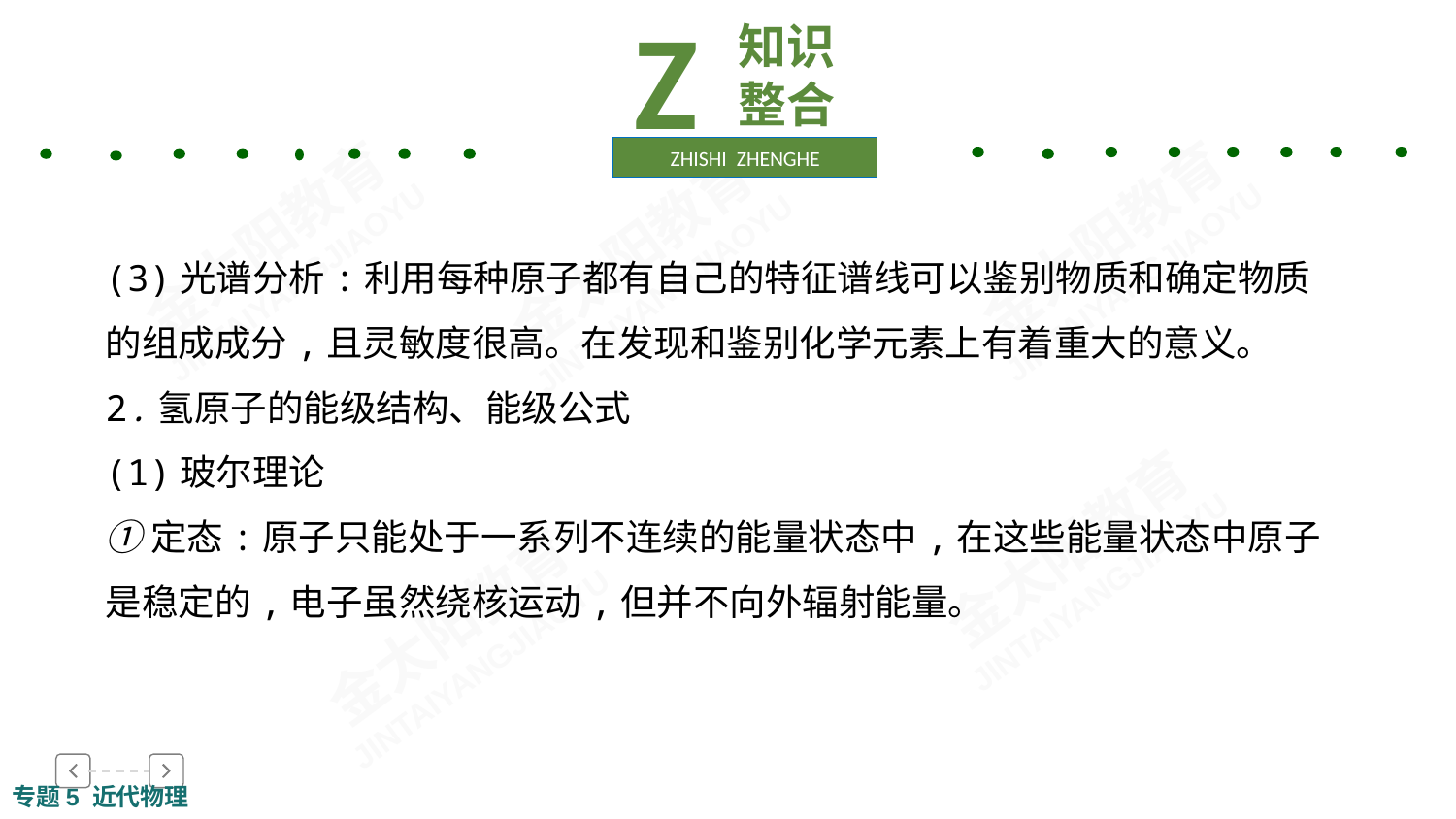

Z
知识整合
ZHISHI  ZHENGHE

(3)光谱分析:利用每种原子都有自己的特征谱线可以鉴别物质和确定物质的组成成分,且灵敏度很高。在发现和鉴别化学元素上有着重大的意义。
2.氢原子的能级结构、能级公式
(1)玻尔理论
①定态:原子只能处于一系列不连续的能量状态中,在这些能量状态中原子是稳定的,电子虽然绕核运动,但并不向外辐射能量。